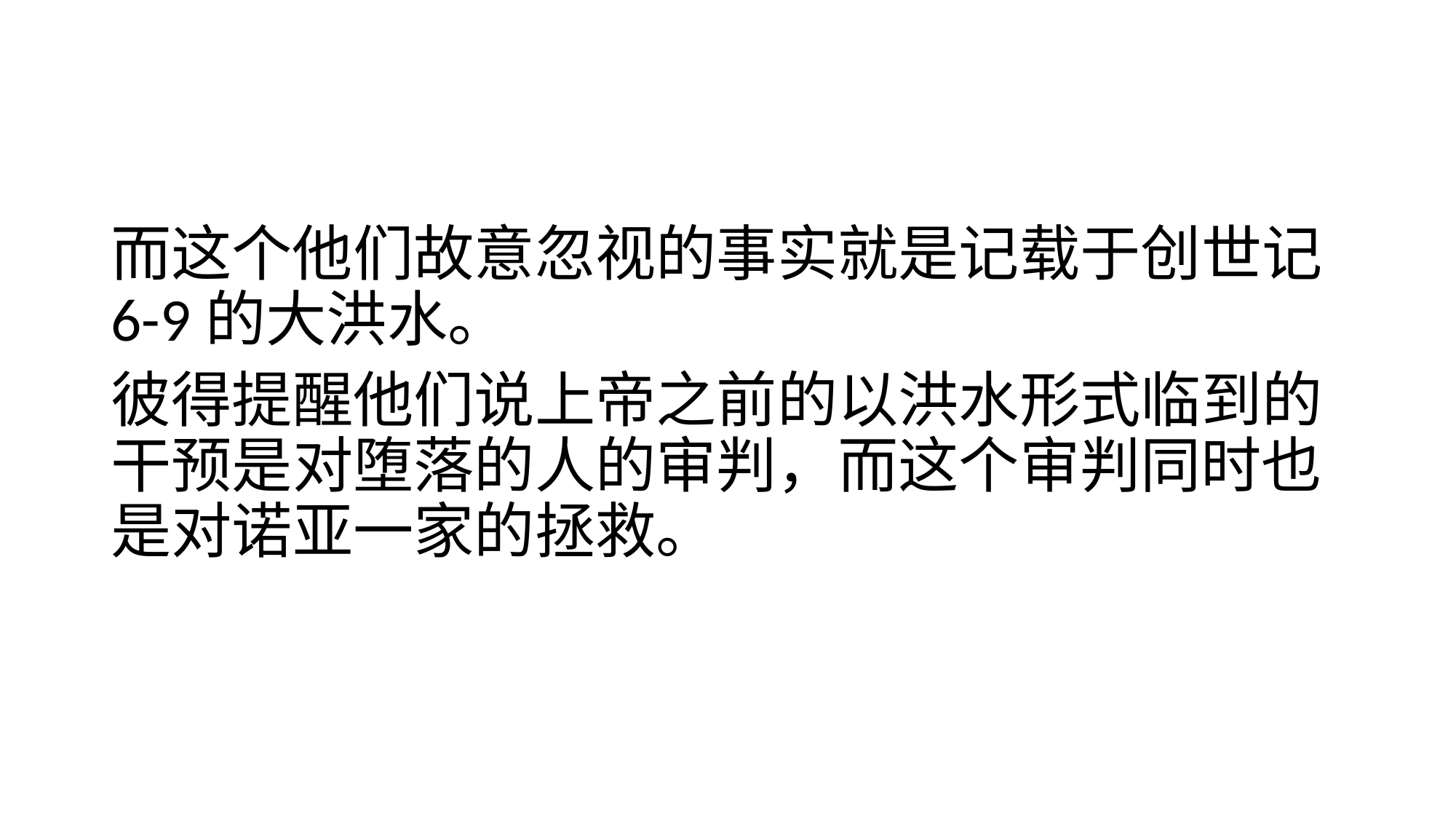

#
而这个他们故意忽视的事实就是记载于创世记6-9的大洪水。
彼得提醒他们说上帝之前的以洪水形式临到的干预是对堕落的人的审判，而这个审判同时也是对诺亚一家的拯救。